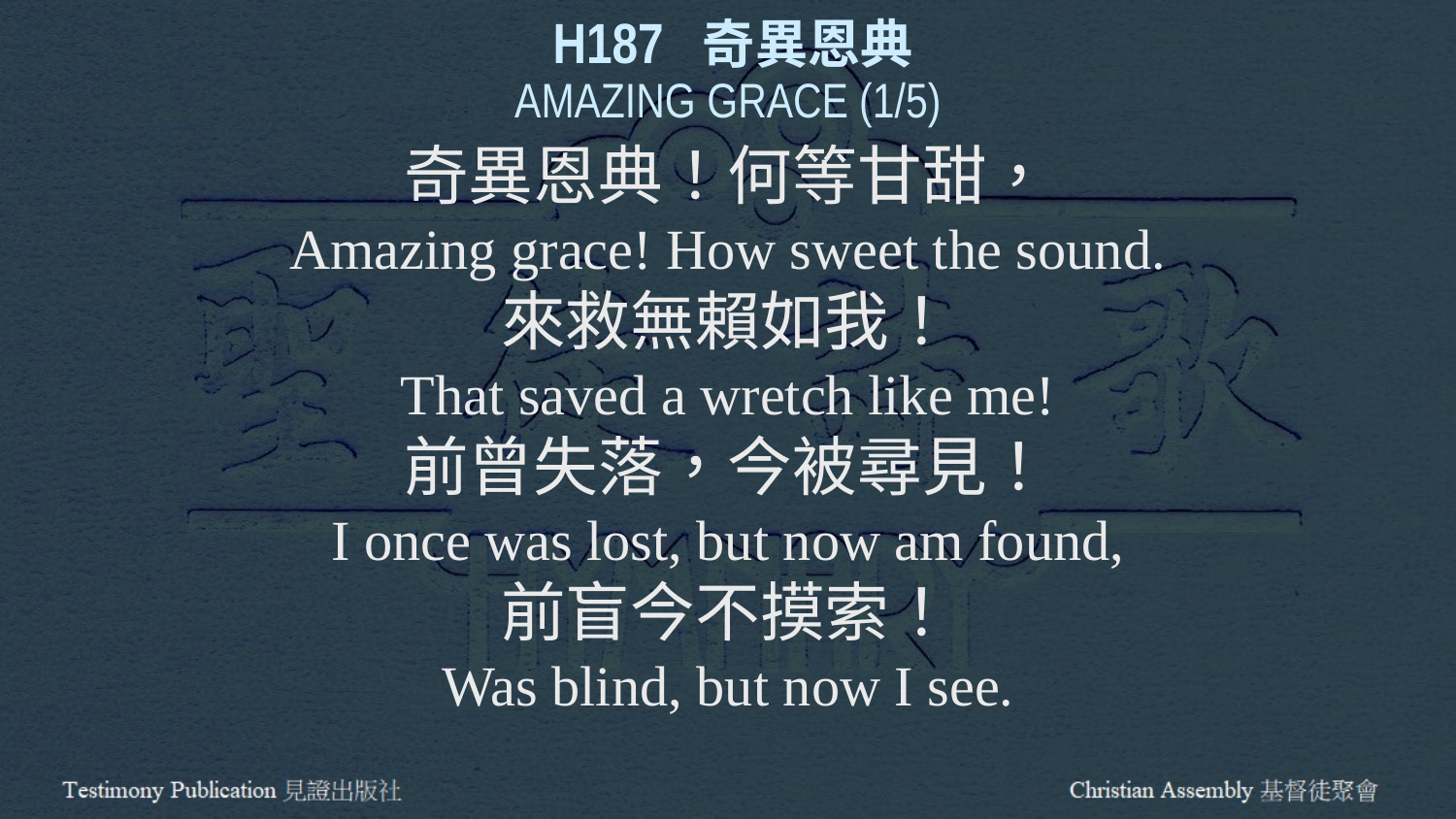

H187  奇異恩典
AMAZING GRACE (1/5)
奇異恩典！何等甘甜，
Amazing grace! How sweet the sound.
來救無賴如我！
That saved a wretch like me!
前曾失落，今被尋見！
I once was lost, but now am found,
前盲今不摸索！
Was blind, but now I see.